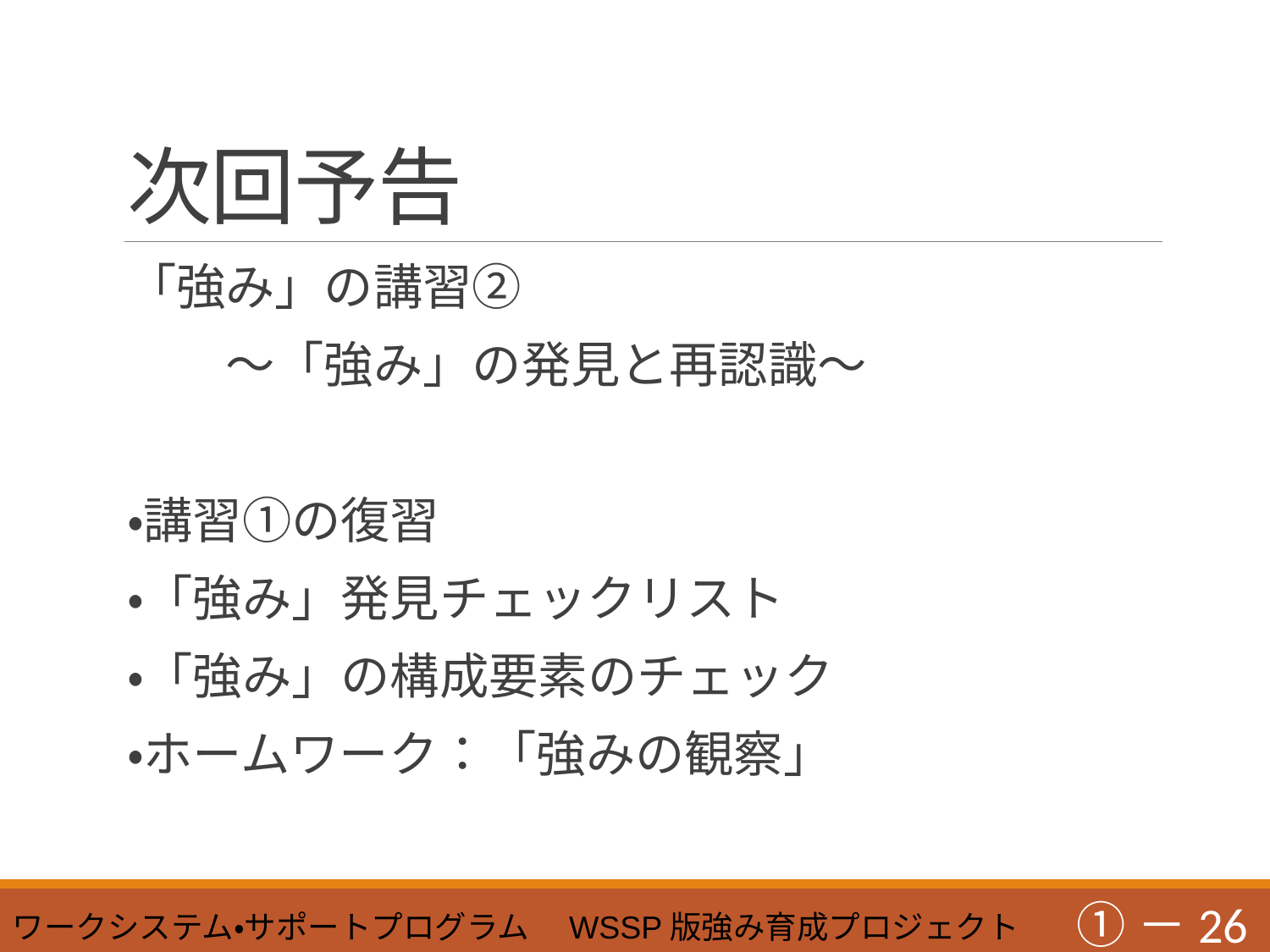

# 次回予告
「強み」の講習②
　　～「強み」の発見と再認識～

・講習①の復習
・「強み」発見チェックリスト
・「強み」の構成要素のチェック
・ホームワーク：「強みの観察」
①－26
ワークシステム・サポートプログラム　WSSP版強み育成プロジェクト